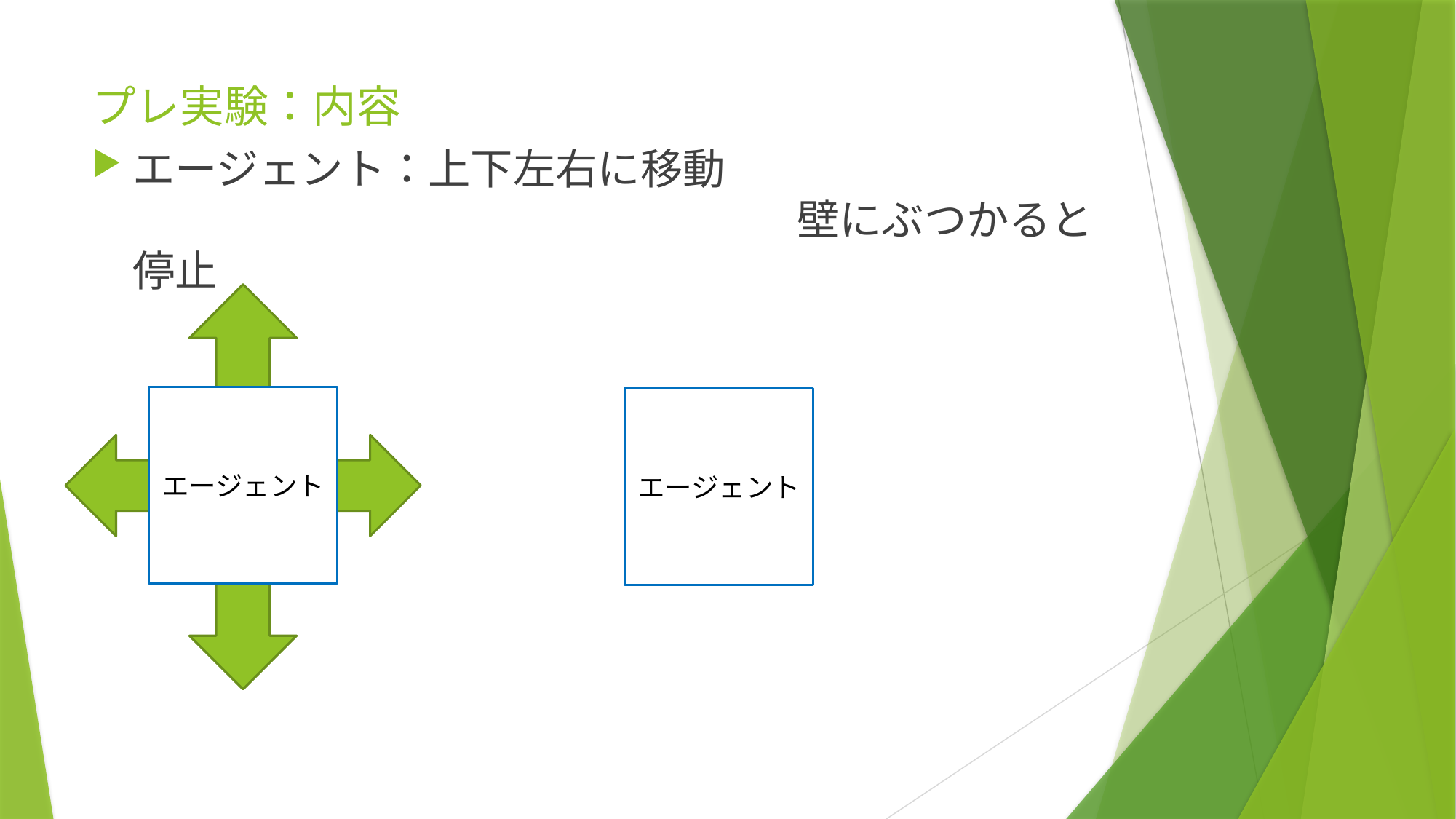

# プレ実験：内容
エージェント：上下左右に移動
						 壁にぶつかると停止

エージェント
エージェント